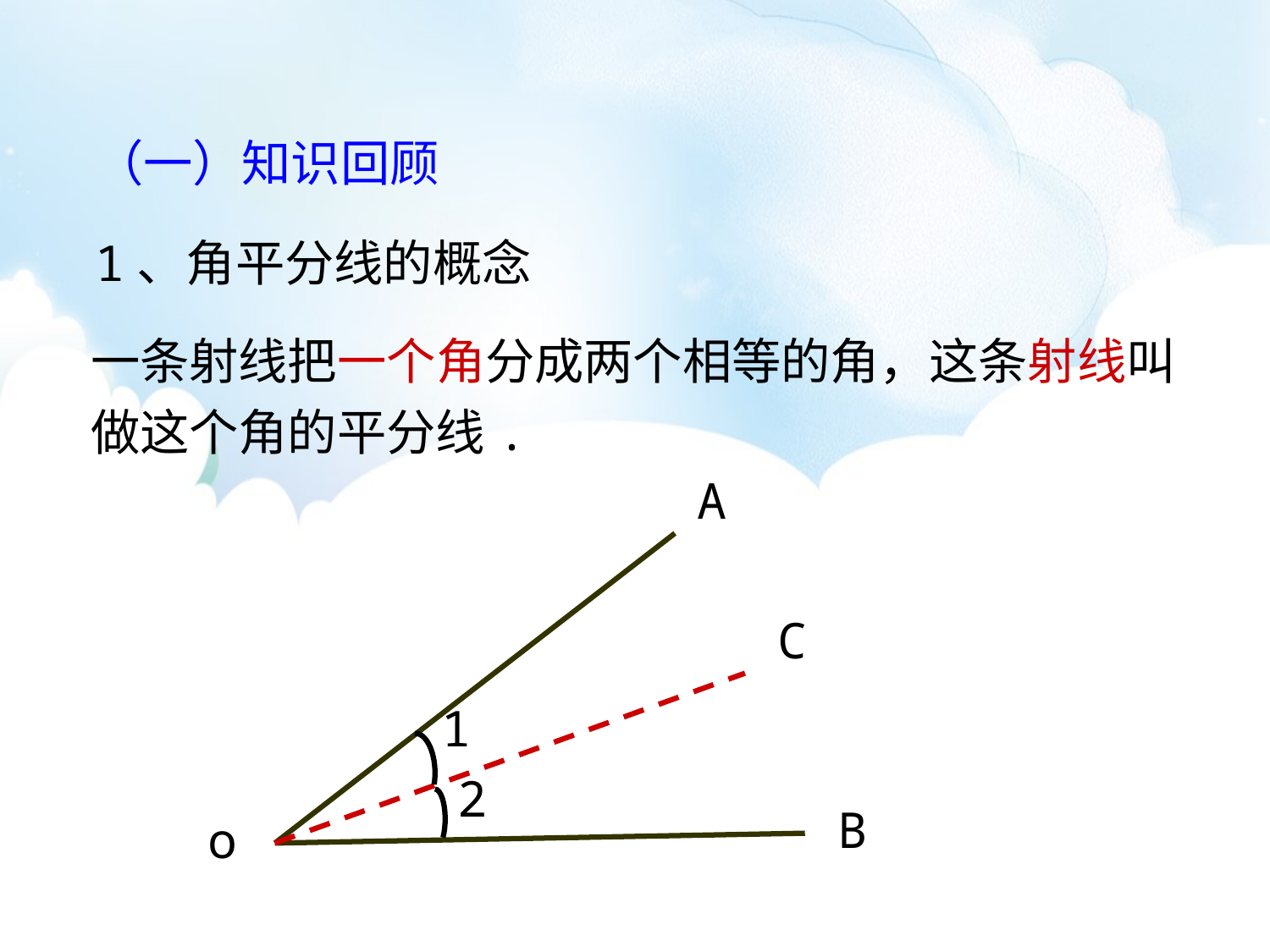

（一）知识回顾
1、角平分线的概念
一条射线把一个角分成两个相等的角，这条射线叫做这个角的平分线.
A

C

1

2

B
o